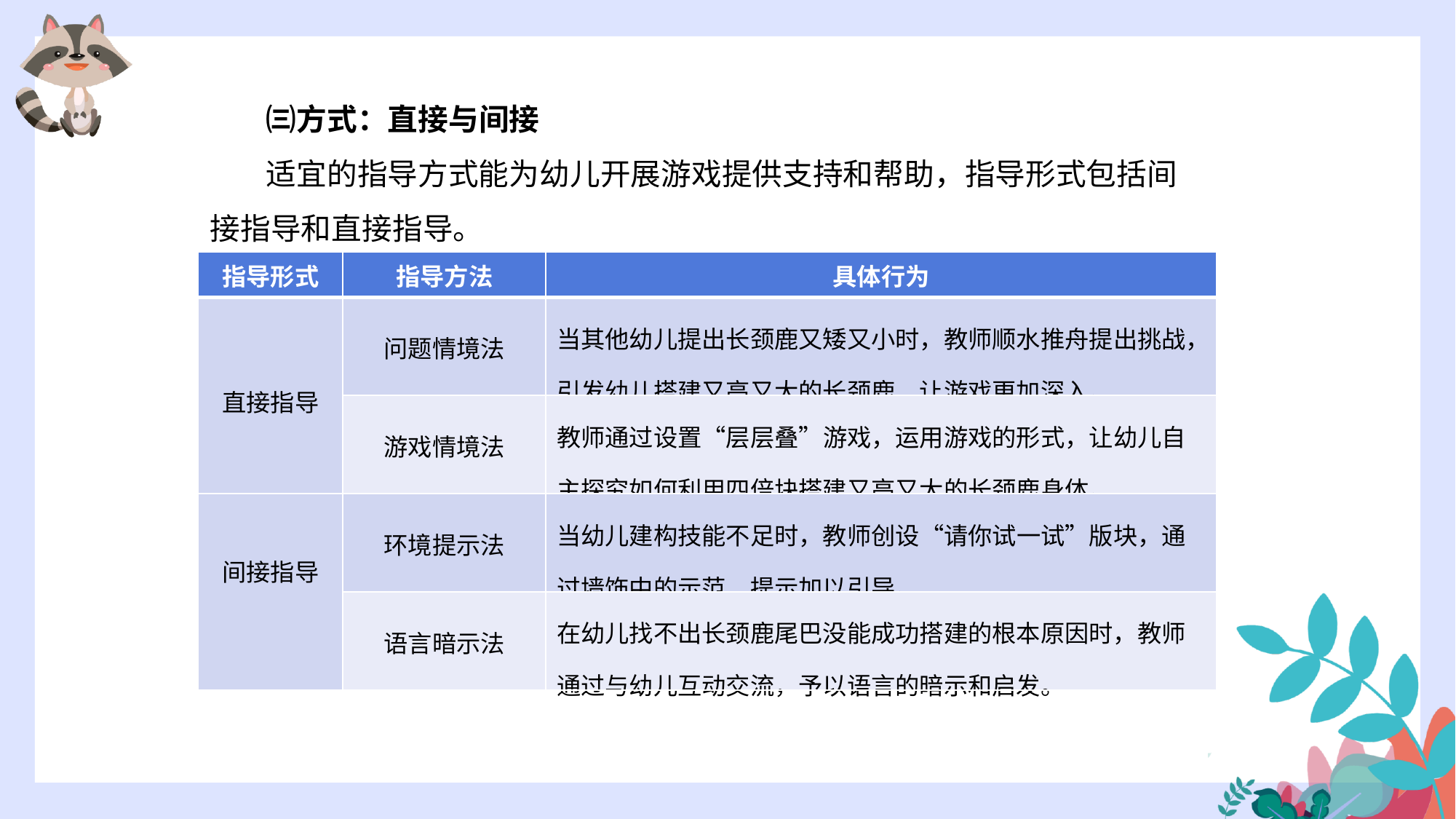

㈢方式：直接与间接
        适宜的指导方式能为幼儿开展游戏提供支持和帮助，指导形式包括间接指导和直接指导。
| 指导形式 | 指导方法 | 具体行为 |
| --- | --- | --- |
| 直接指导 | 问题情境法 | 当其他幼儿提出长颈鹿又矮又小时，教师顺水推舟提出挑战，引发幼儿搭建又高又大的长颈鹿，让游戏更加深入。 |
|  | 游戏情境法 | 教师通过设置“层层叠”游戏，运用游戏的形式，让幼儿自主探究如何利用四倍块搭建又高又大的长颈鹿身体。 |
| 间接指导 | 环境提示法 | 当幼儿建构技能不足时，教师创设“请你试一试”版块，通过墙饰中的示范、提示加以引导。 |
|  | 语言暗示法 | 在幼儿找不出长颈鹿尾巴没能成功搭建的根本原因时，教师通过与幼儿互动交流，予以语言的暗示和启发。 |